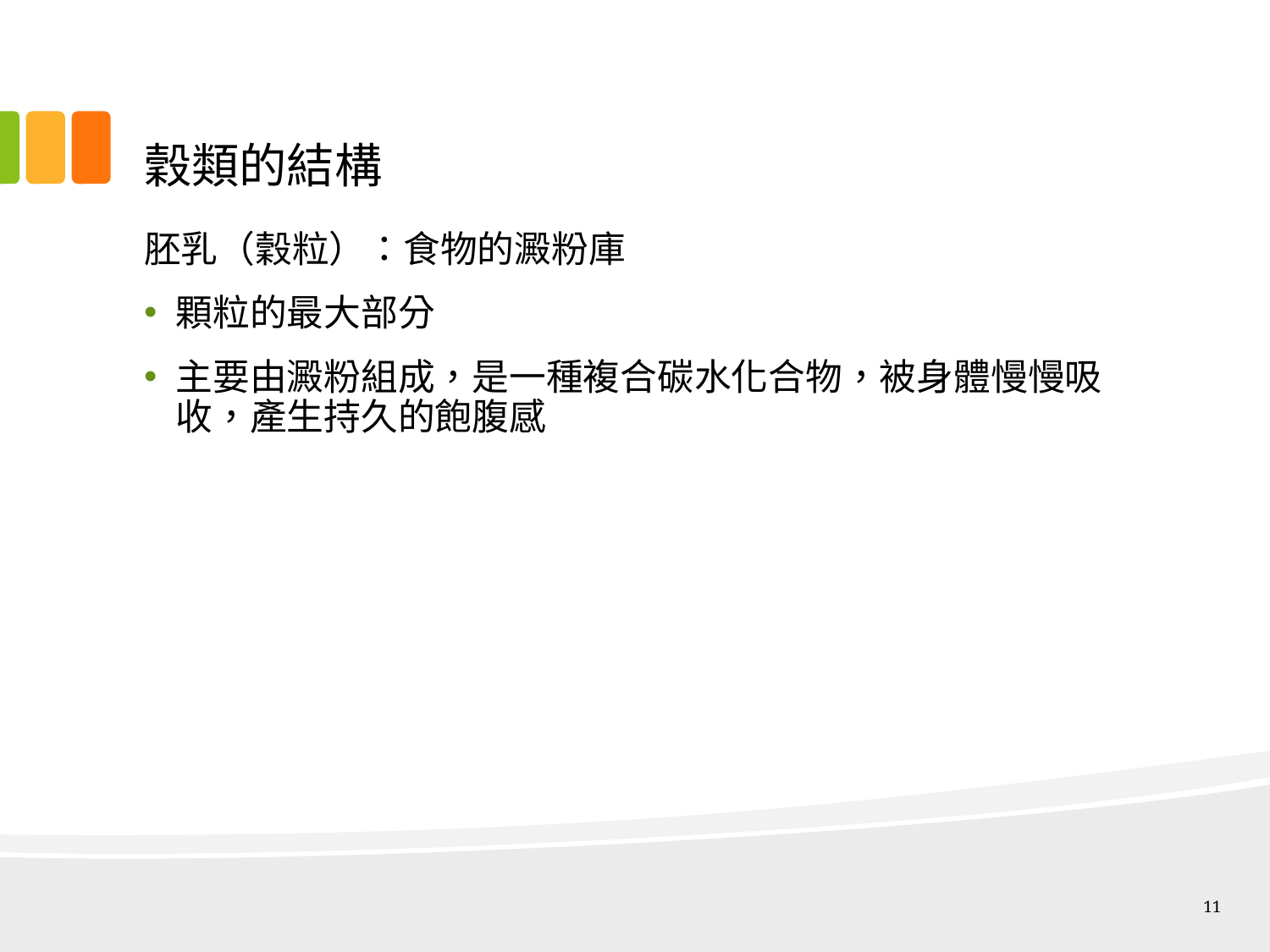

# 穀類的結構
胚乳（穀粒）：食物的澱粉庫
顆粒的最大部分
主要由澱粉組成，是一種複合碳水化合物，被身體慢慢吸收，產生持久的飽腹感
11